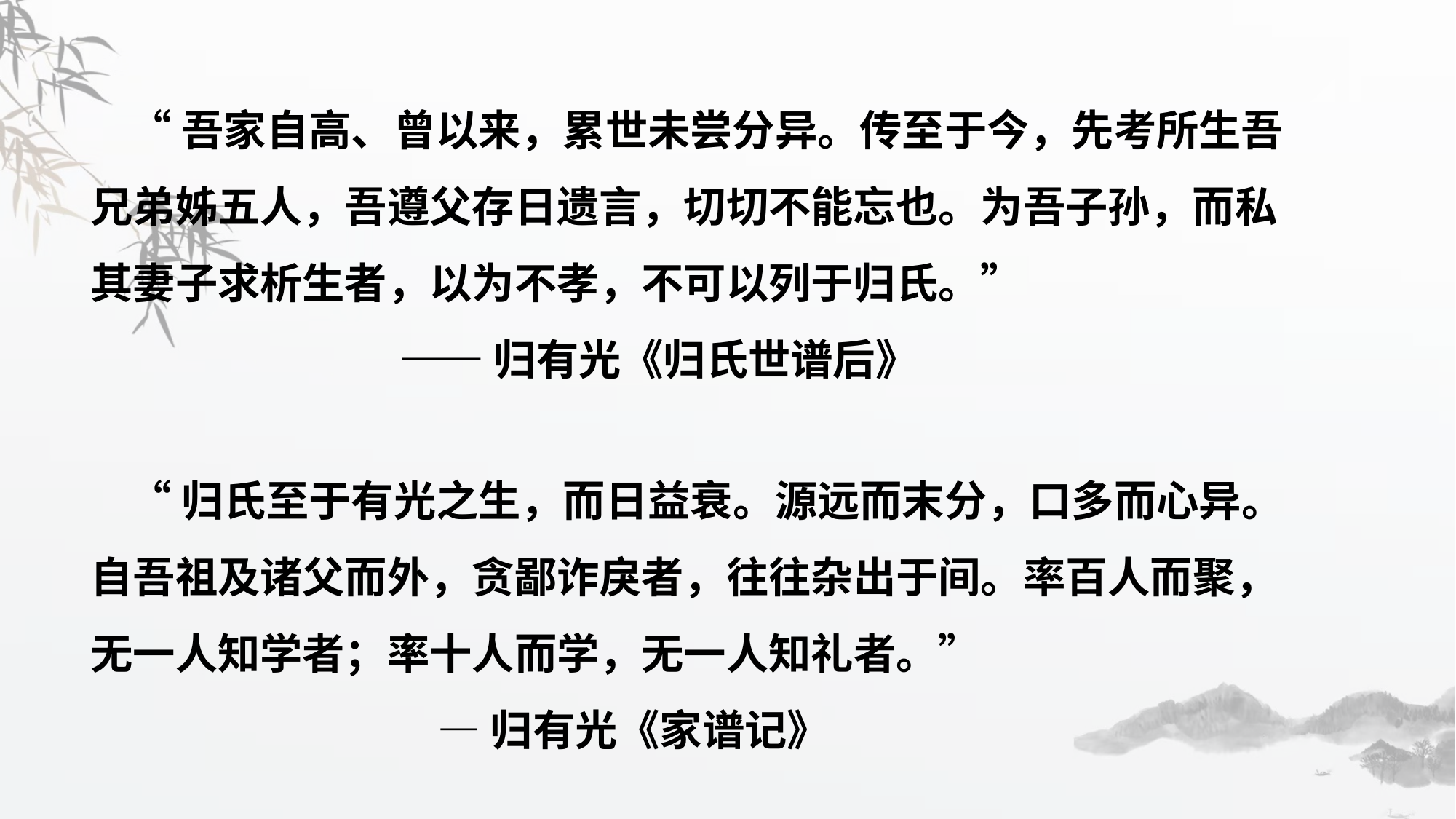

“吾家自高、曾以来，累世未尝分异。传至于今，先考所生吾兄弟姊五人，吾遵父存日遗言，切切不能忘也。为吾子孙，而私其妻子求析生者，以为不孝，不可以列于归氏。”
                                ——归有光《归氏世谱后》
    “归氏至于有光之生，而日益衰。源远而末分，口多而心异。自吾祖及诸父而外，贪鄙诈戾者，往往杂出于间。率百人而聚，无一人知学者；率十人而学，无一人知礼者。”
                                    —归有光《家谱记》